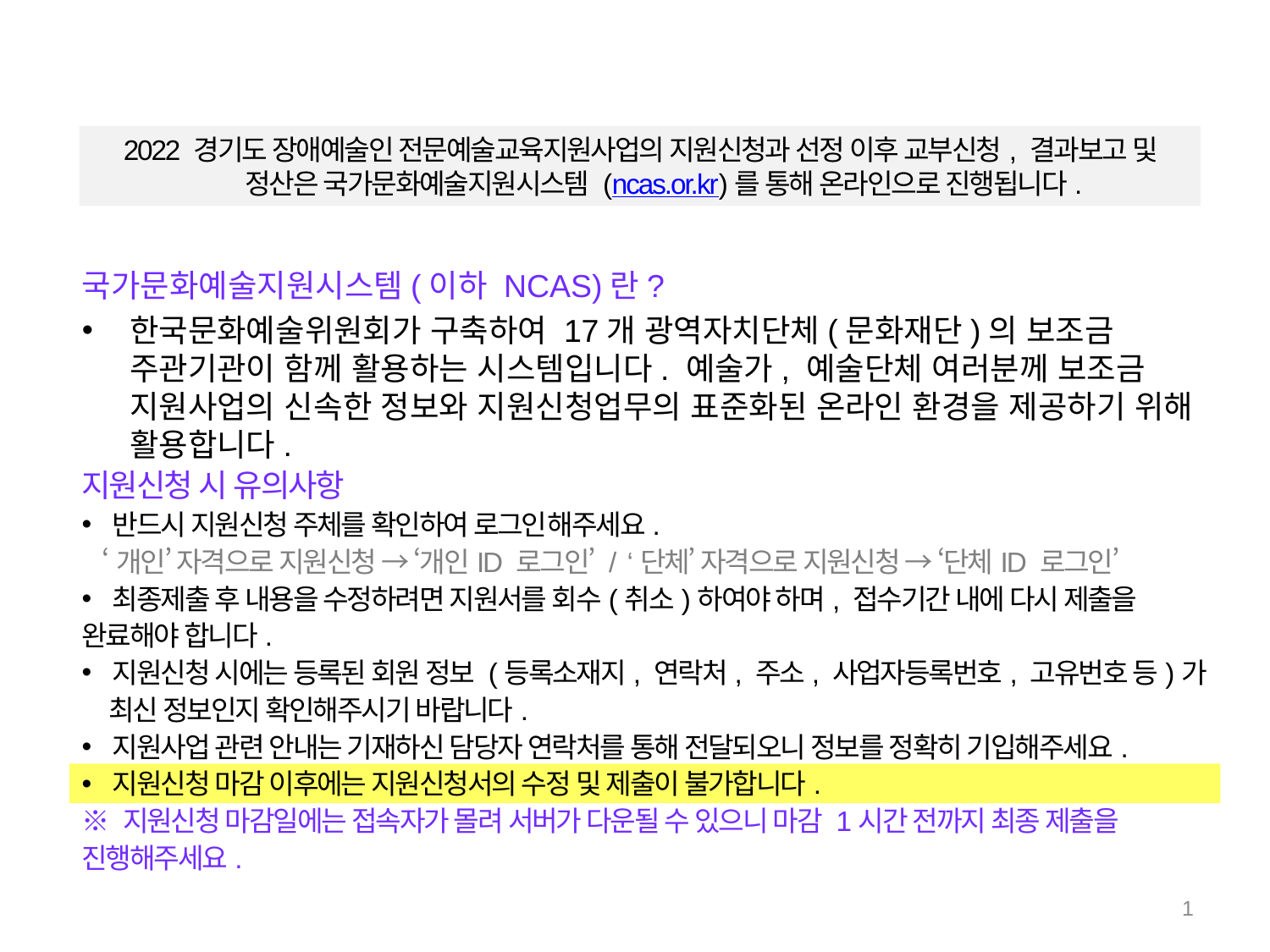

2022 경기도 장애예술인 전문예술교육지원사업의 지원신청과 선정 이후 교부신청, 결과보고 및 정산은 국가문화예술지원시스템 (ncas.or.kr)를 통해 온라인으로 진행됩니다.

국가문화예술지원시스템(이하 NCAS)란?
한국문화예술위원회가 구축하여 17개 광역자치단체(문화재단)의 보조금 주관기관이 함께 활용하는 시스템입니다. 예술가, 예술단체 여러분께 보조금 지원사업의 신속한 정보와 지원신청업무의 표준화된 온라인 환경을 제공하기 위해 활용합니다.

지원신청 시 유의사항
  반드시 지원신청 주체를 확인하여 로그인해주세요.
   ‘개인’ 자격으로 지원신청 → ‘개인ID 로그인’ /  ‘단체’ 자격으로 지원신청 → ‘단체ID 로그인’
  최종제출 후 내용을 수정하려면 지원서를 회수(취소)하여야 하며, 접수기간 내에 다시 제출을 완료해야 합니다.
  지원신청 시에는 등록된 회원 정보 (등록소재지, 연락처, 주소, 사업자등록번호, 고유번호 등)가
   최신 정보인지 확인해주시기 바랍니다.
  지원사업 관련 안내는 기재하신 담당자 연락처를 통해 전달되오니 정보를 정확히 기입해주세요.
  지원신청 마감 이후에는 지원신청서의 수정 및 제출이 불가합니다.
※ 지원신청 마감일에는 접속자가 몰려 서버가 다운될 수 있으니 마감 1시간 전까지 최종 제출을 진행해주세요.

1